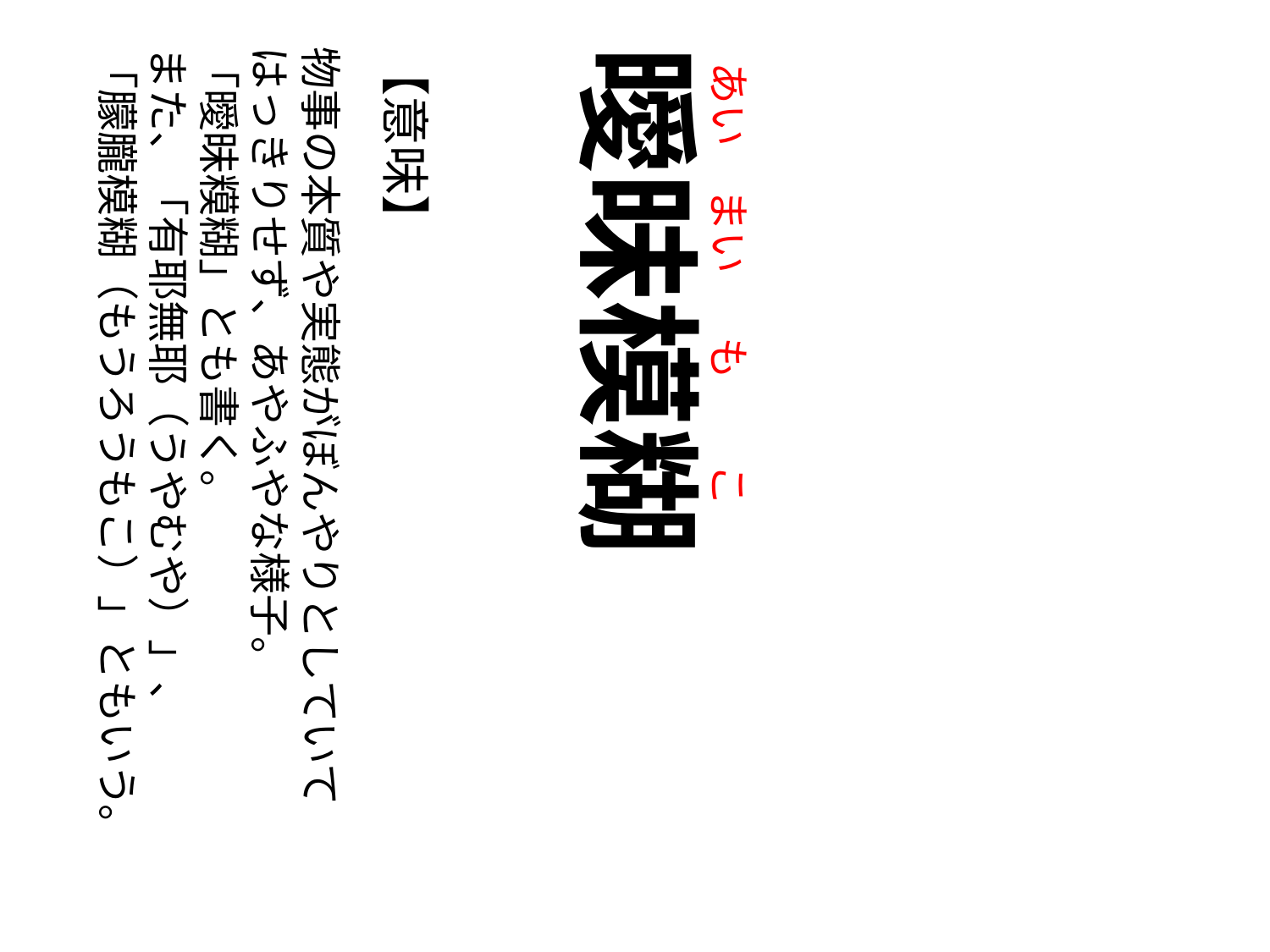

あい
まい
も
こ
【意味】

物事の本質や実態がぼんやりとしていて
はっきりせず、あやふやな様子。
「曖昧糢糊」とも書く。
また、「有耶無耶（うやむや）」、
「朦朧模糊（もうろうもこ）」ともいう。
曖昧模糊